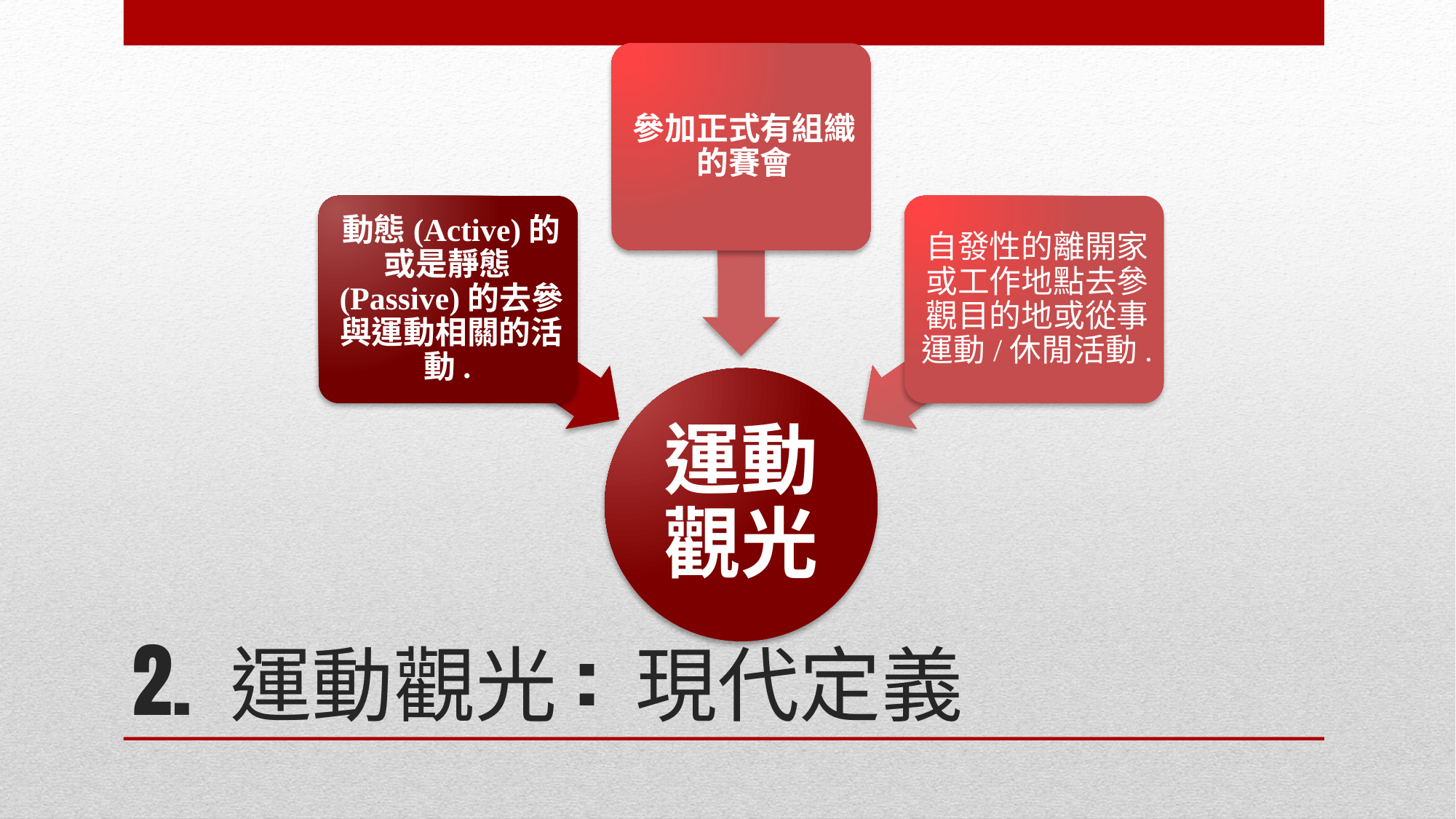

運動觀光
動態(Active)的或是靜態(Passive)的去參與運動相關的活動.
參加正式有組織的賽會
自發性的離開家或工作地點去參觀目的地或從事運動/休閒活動.
# 2. 運動觀光: 現代定義